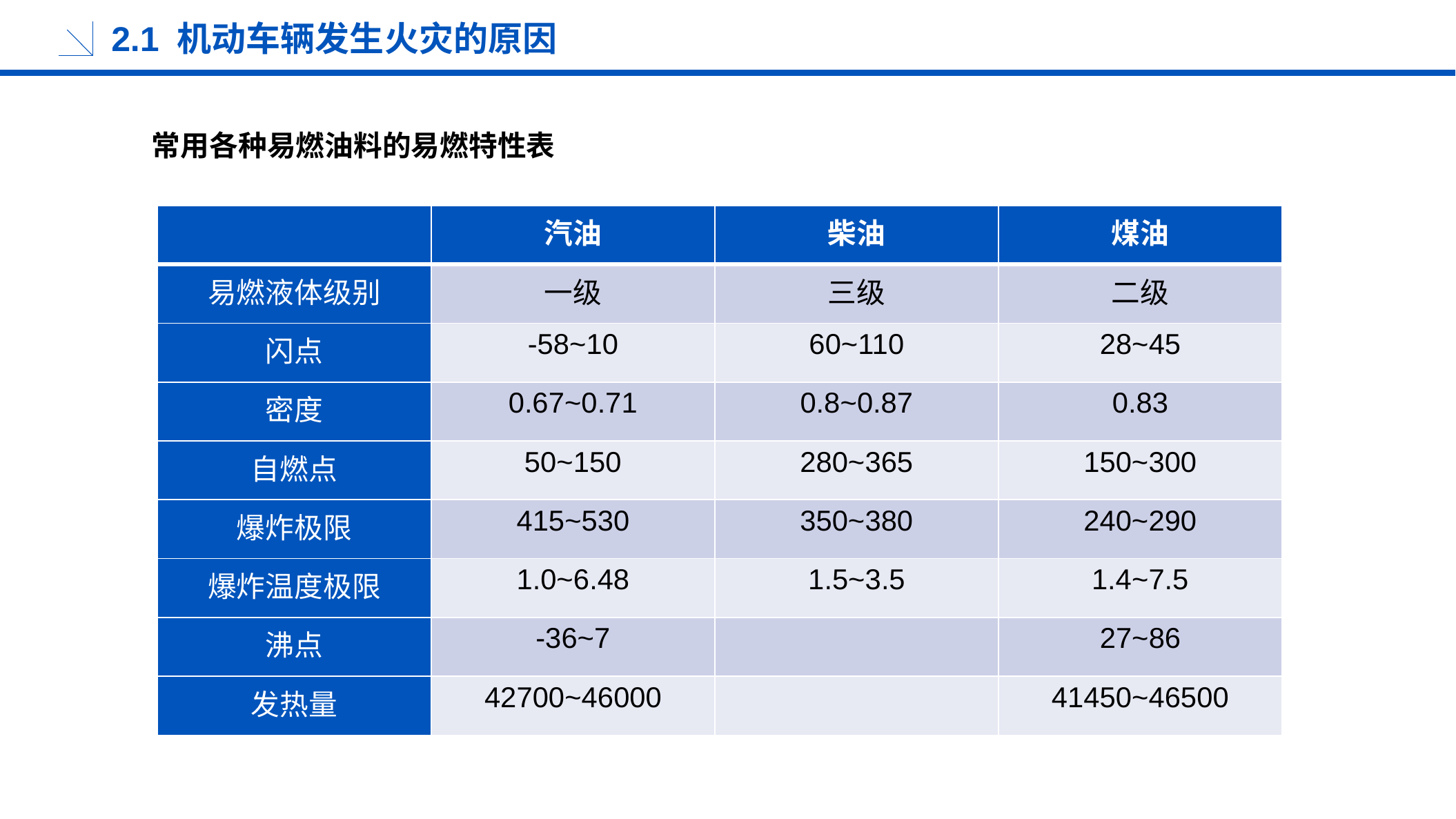

2.1 机动车辆发生火灾的原因
常用各种易燃油料的易燃特性表
|  | 汽油 | 柴油 | 煤油 |
| --- | --- | --- | --- |
| 易燃液体级别 | 一级 | 三级 | 二级 |
| 闪点 | -58~10 | 60~110 | 28~45 |
| 密度 | 0.67~0.71 | 0.8~0.87 | 0.83 |
| 自燃点 | 50~150 | 280~365 | 150~300 |
| 爆炸极限 | 415~530 | 350~380 | 240~290 |
| 爆炸温度极限 | 1.0~6.48 | 1.5~3.5 | 1.4~7.5 |
| 沸点 | -36~7 |  | 27~86 |
| 发热量 | 42700~46000 |  | 41450~46500 |